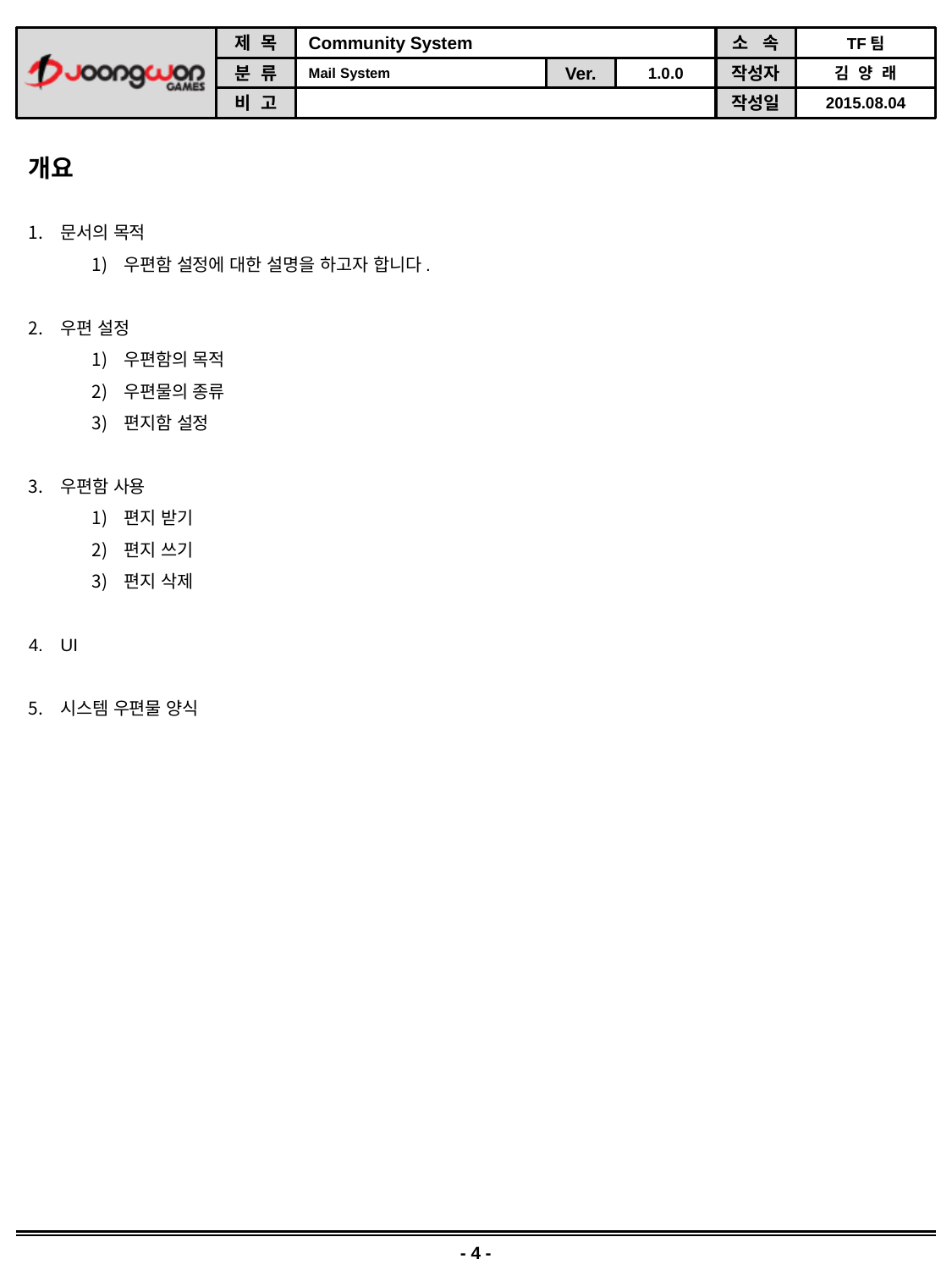

개요
문서의 목적
우편함 설정에 대한 설명을 하고자 합니다.

우편 설정
우편함의 목적
우편물의 종류
편지함 설정

우편함 사용
편지 받기
편지 쓰기
편지 삭제

UI

시스템 우편물 양식
- 4 -